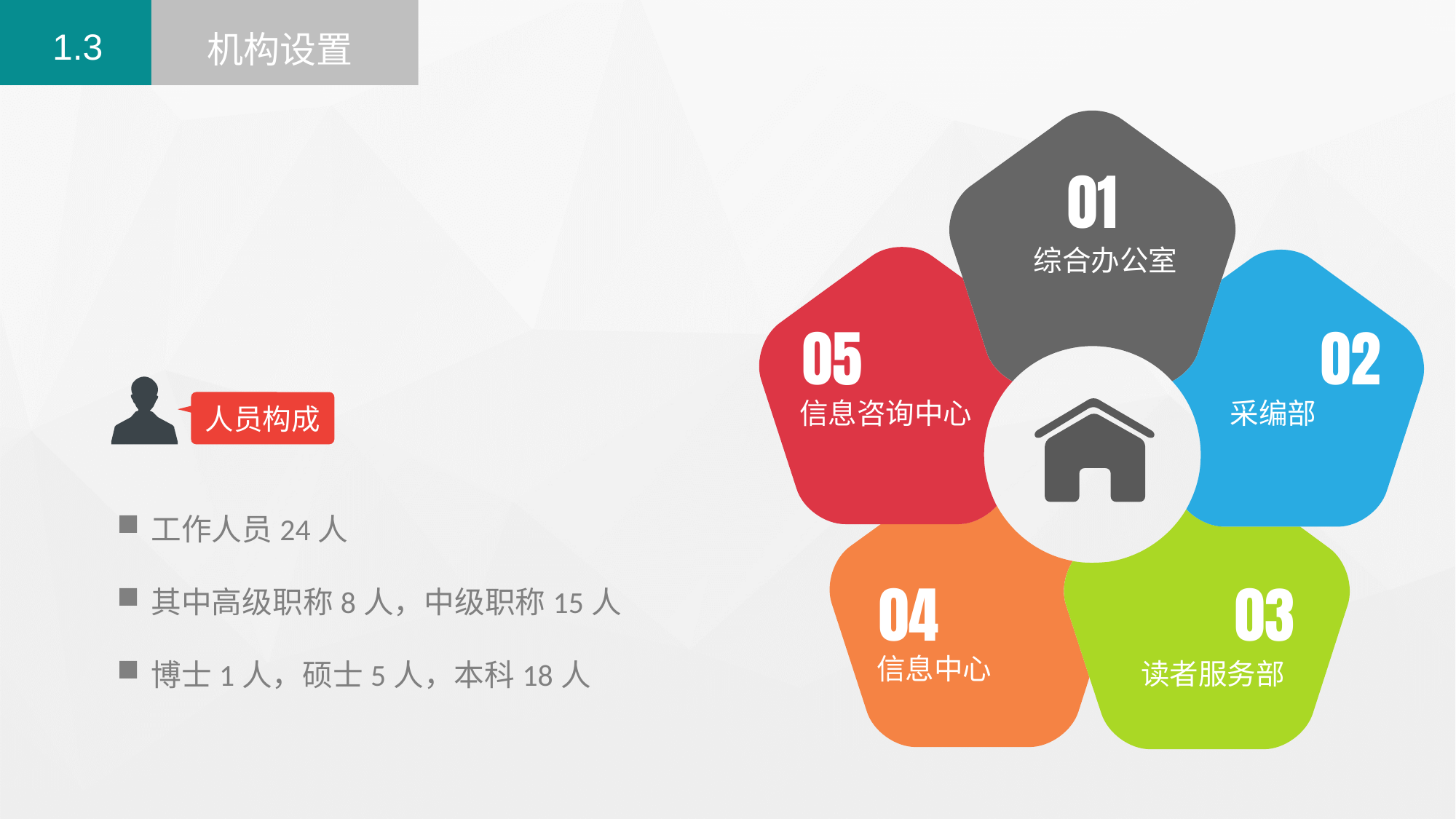

1.3
机构设置

01
综合办公室
05
02

信息咨询中心
采编部
人员构成

工作人员24人
其中高级职称8人，中级职称15人
博士1人，硕士5人，本科18人
04
03
信息中心
读者服务部